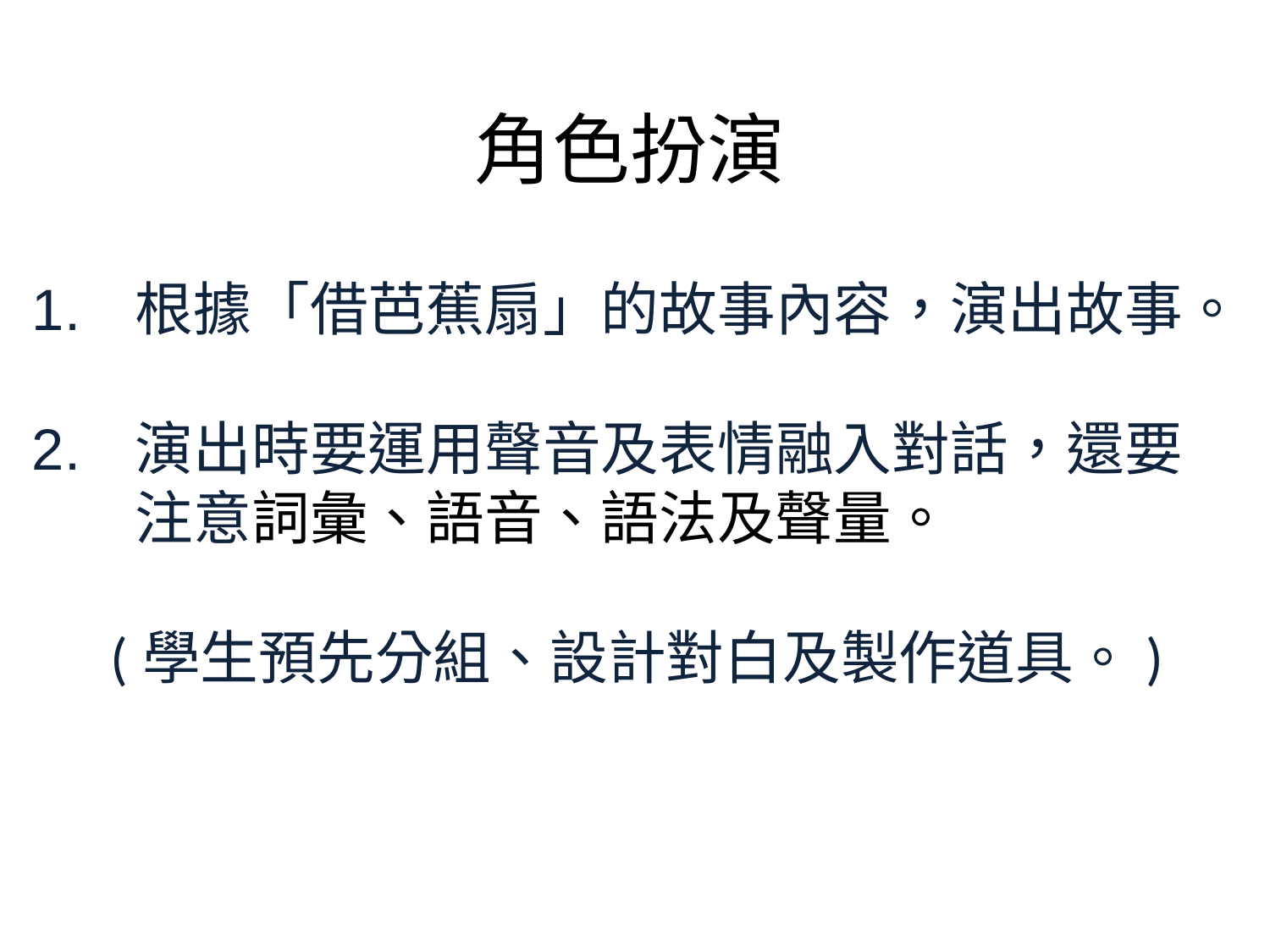

角色扮演
根據「借芭蕉扇」的故事內容，演出故事。

演出時要運用聲音及表情融入對話，還要注意詞彙、語音、語法及聲量。

      (學生預先分組、設計對白及製作道具。)